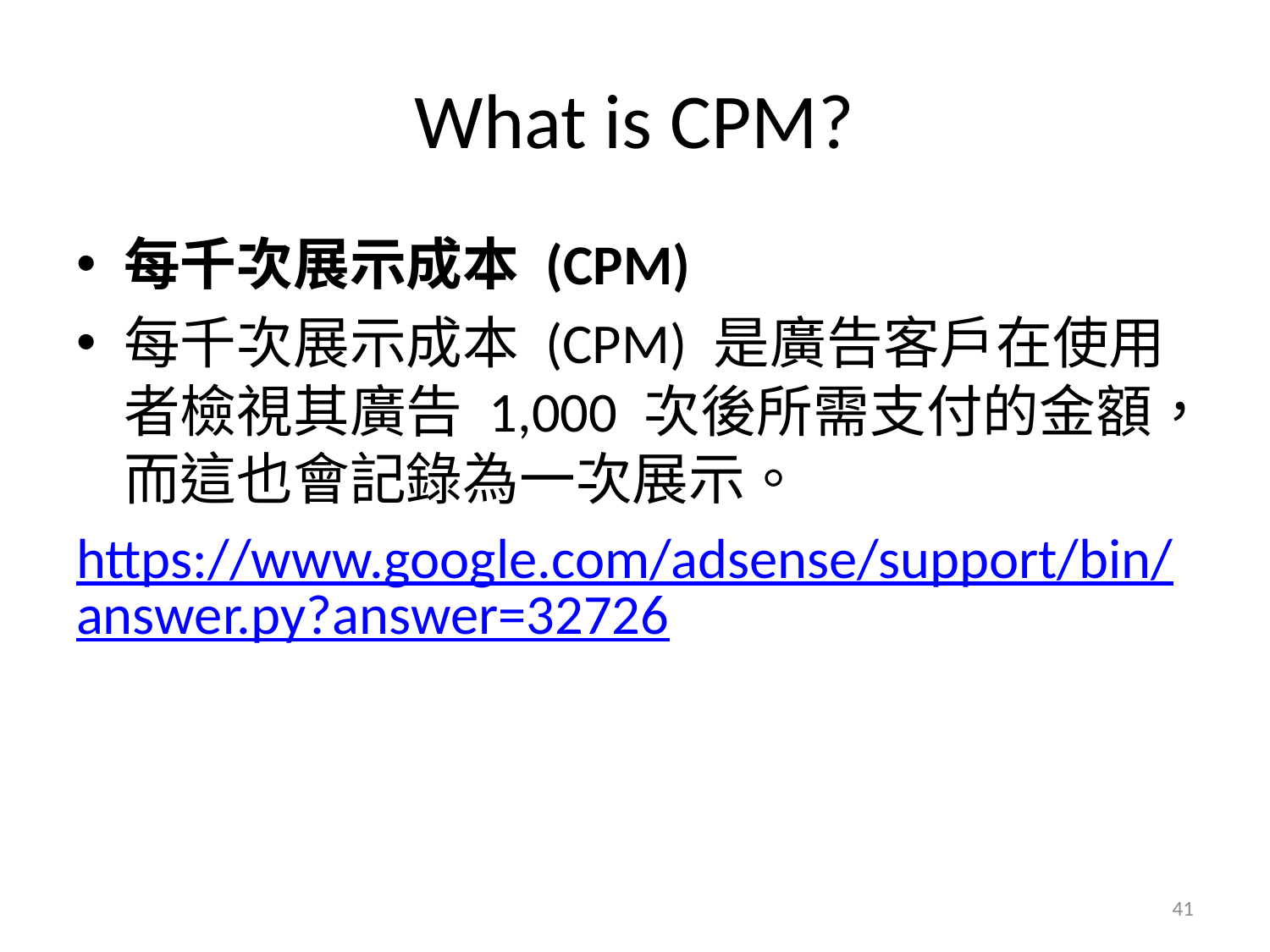

# What is CPM?
每千次展示成本 (CPM)
每千次展示成本 (CPM) 是廣告客戶在使用者檢視其廣告 1,000 次後所需支付的金額，而這也會記錄為一次展示。
https://www.google.com/adsense/support/bin/answer.py?answer=32726

41